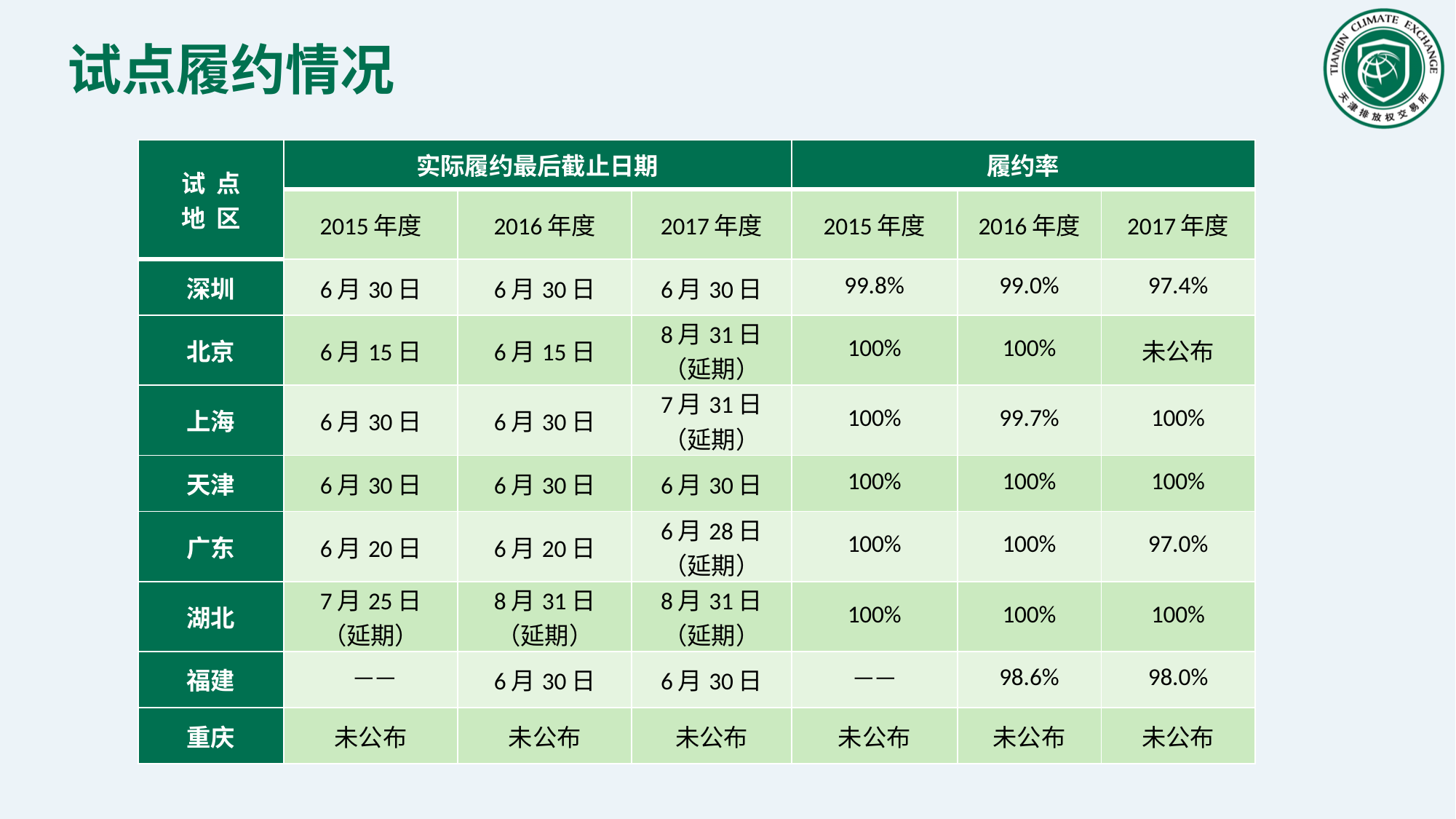

# 试点履约情况
| 试 点 地 区 | 实际履约最后截止日期 |  |  | 履约率 |  |  |
| --- | --- | --- | --- | --- | --- | --- |
|  | 2015年度 | 2016年度 | 2017年度 | 2015年度 | 2016年度 | 2017年度 |
| 深圳 | 6月30日 | 6月30日 | 6月30日 | 99.8% | 99.0% | 97.4% |
| 北京 | 6月15日 | 6月15日 | 8月31日 （延期） | 100% | 100% | 未公布 |
| 上海 | 6月30日 | 6月30日 | 7月31日 （延期） | 100% | 99.7% | 100% |
| 天津 | 6月30日 | 6月30日 | 6月30日 | 100% | 100% | 100% |
| 广东 | 6月20日 | 6月20日 | 6月28日 （延期） | 100% | 100% | 97.0% |
| 湖北 | 7月25日 （延期） | 8月31日 （延期） | 8月31日 （延期） | 100% | 100% | 100% |
| 福建 | —— | 6月30日 | 6月30日 | —— | 98.6% | 98.0% |
| 重庆 | 未公布 | 未公布 | 未公布 | 未公布 | 未公布 | 未公布 |